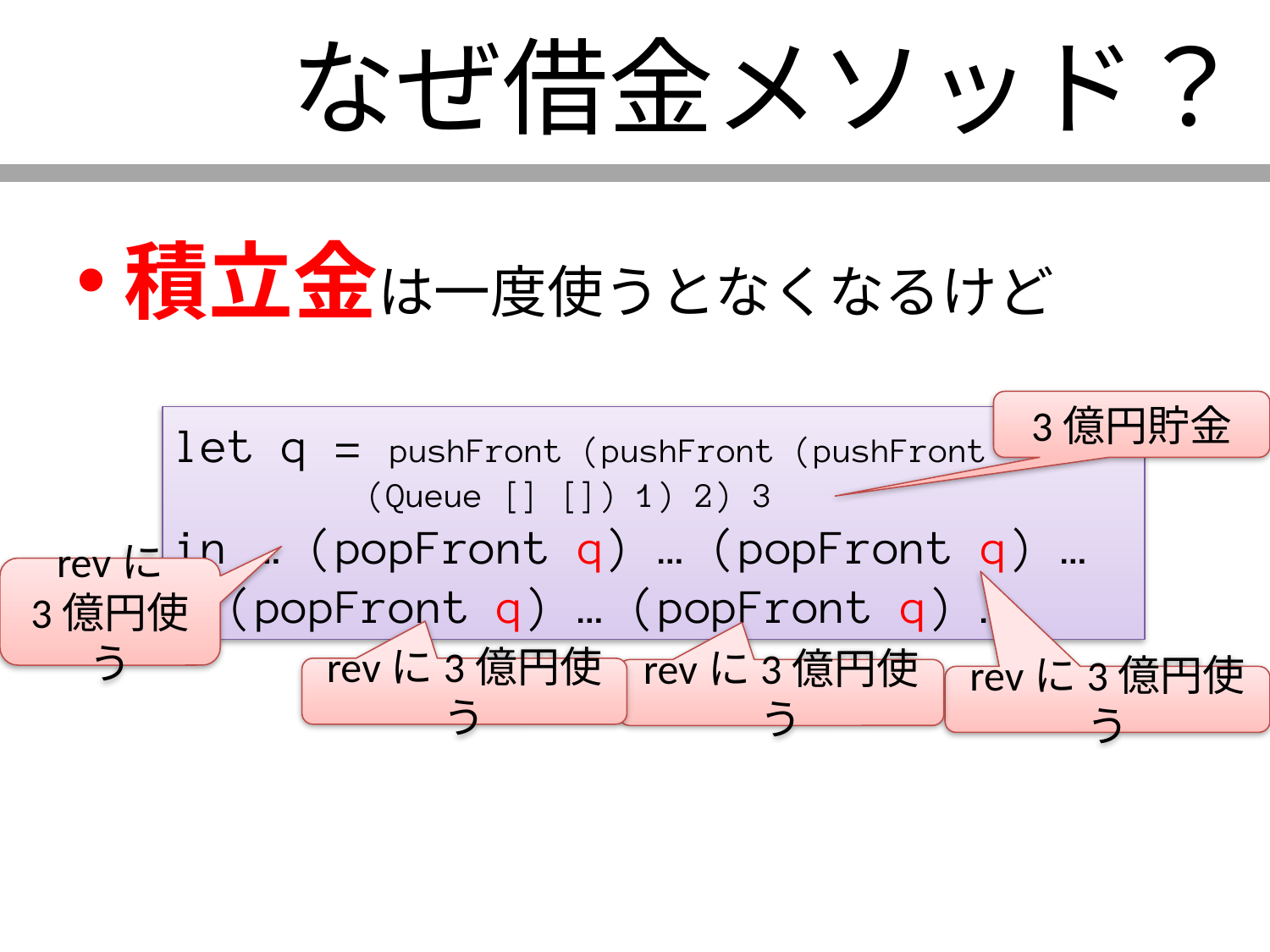

# なぜ借金メソッド？
積立金は一度使うとなくなるけど
3億円貯金
let q = pushFront (pushFront (pushFront
          (Queue [] []) 1) 2) 3
in … (popFront q) … (popFront q) …
  (popFront q) … (popFront q) …
revに
3億円使う
revに3億円使う
revに3億円使う
revに3億円使う